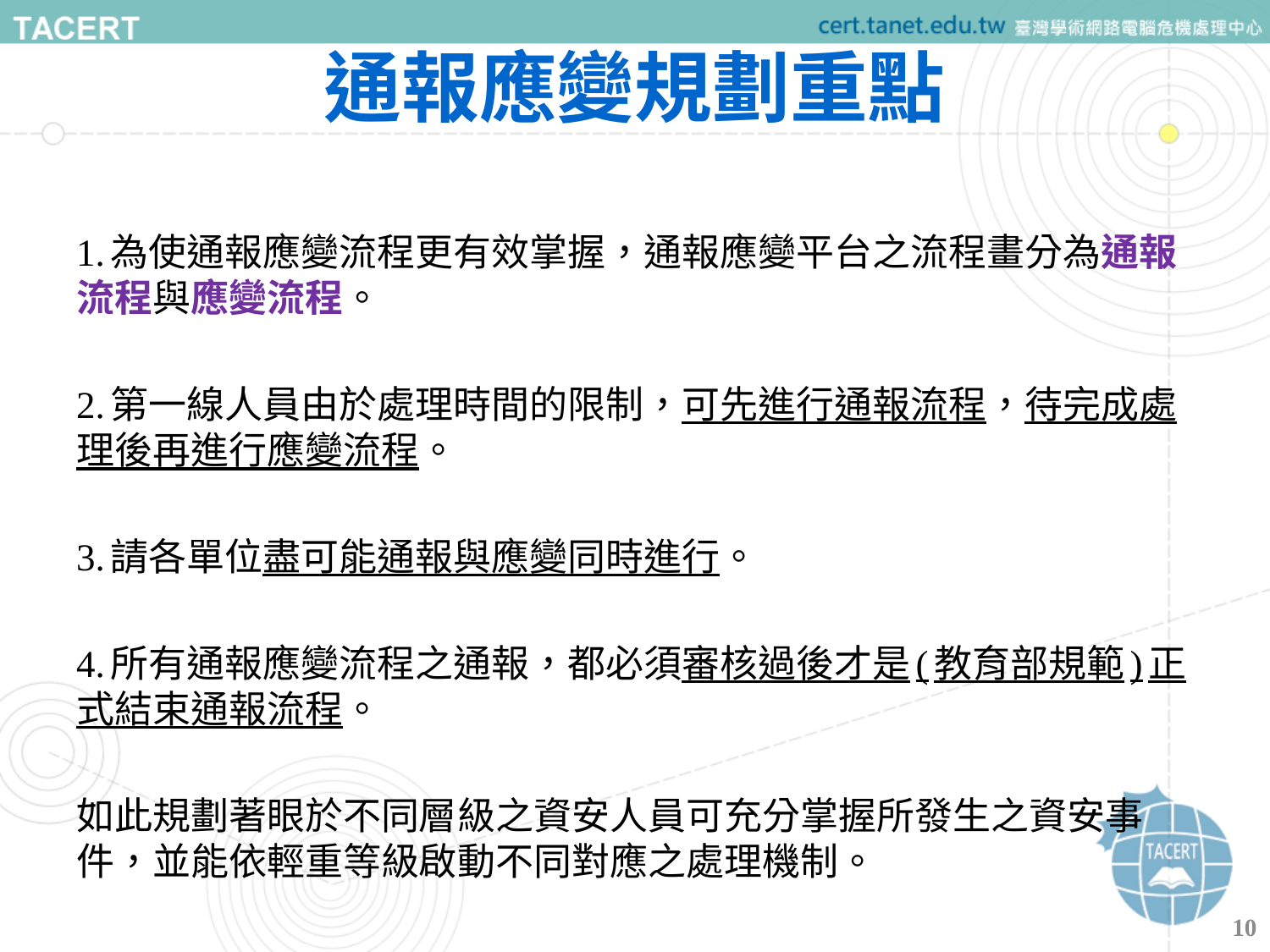

# 通報應變規劃重點
1.為使通報應變流程更有效掌握，通報應變平台之流程畫分為通報流程與應變流程。

2.第一線人員由於處理時間的限制，可先進行通報流程，待完成處理後再進行應變流程。

3.請各單位盡可能通報與應變同時進行。

4.所有通報應變流程之通報，都必須審核過後才是(教育部規範)正式結束通報流程。

如此規劃著眼於不同層級之資安人員可充分掌握所發生之資安事件，並能依輕重等級啟動不同對應之處理機制。

10